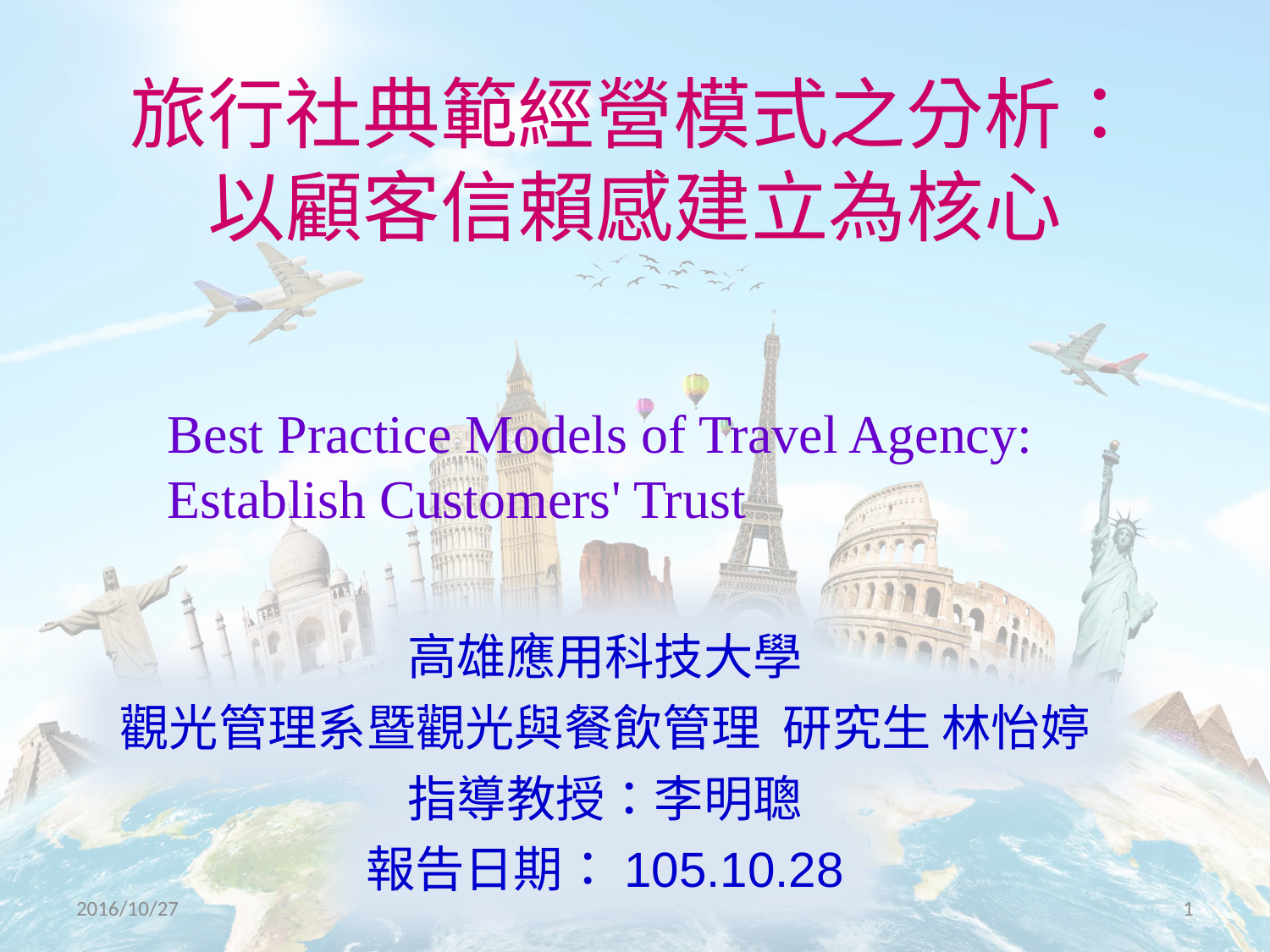

# 旅行社典範經營模式之分析：以顧客信賴感建立為核心
Best Practice Models of Travel Agency: Establish Customers' Trust

高雄應用科技大學
觀光管理系暨觀光與餐飲管理  研究生 林怡婷
指導教授：李明聰
報告日期：105.10.28
2016/10/27
1